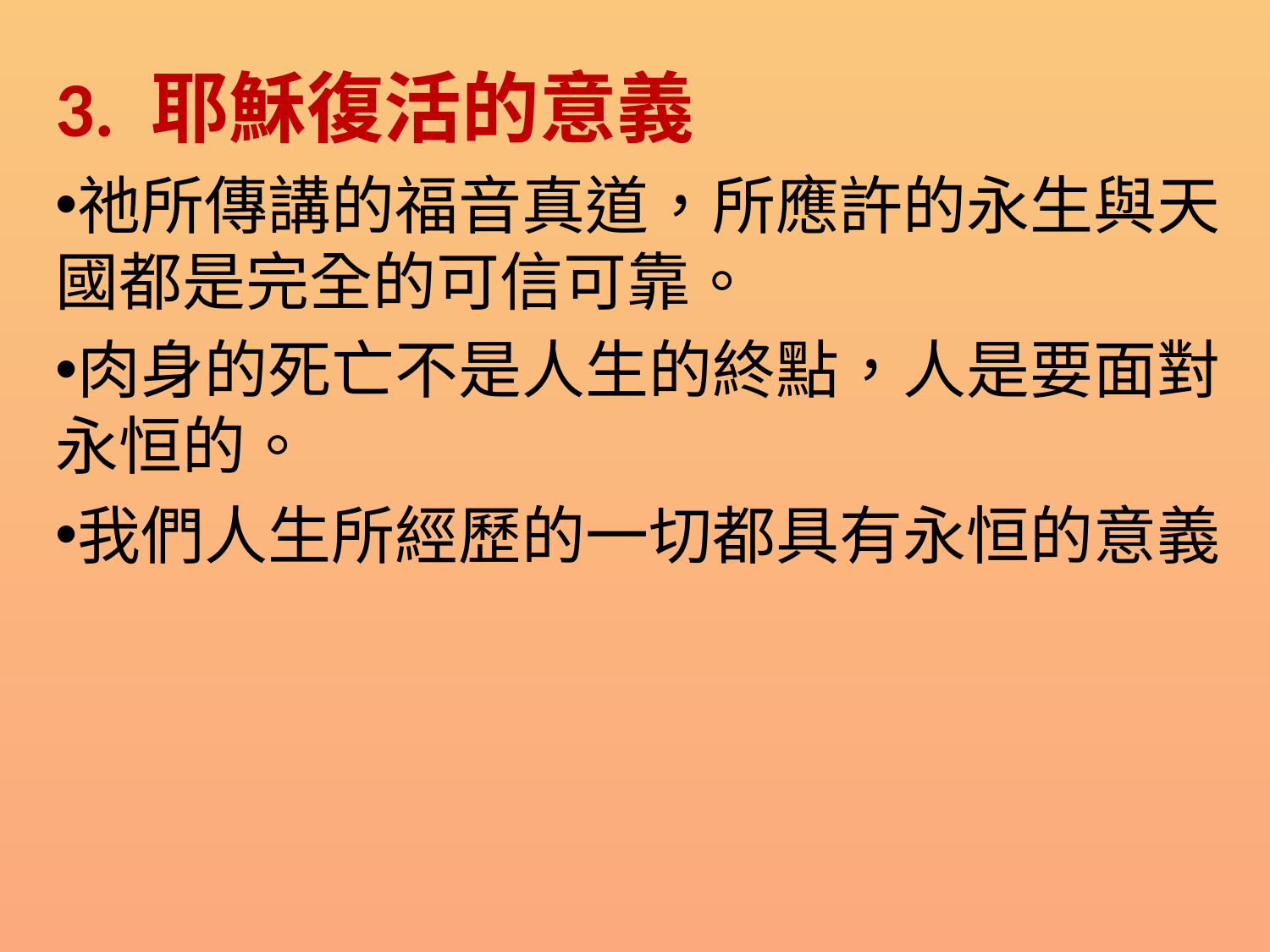

3. 耶穌復活的意義
祂所傳講的福音真道，所應許的永生與天國都是完全的可信可靠。
肉身的死亡不是人生的終點，人是要面對永恒的。
我們人生所經歷的一切都具有永恒的意義